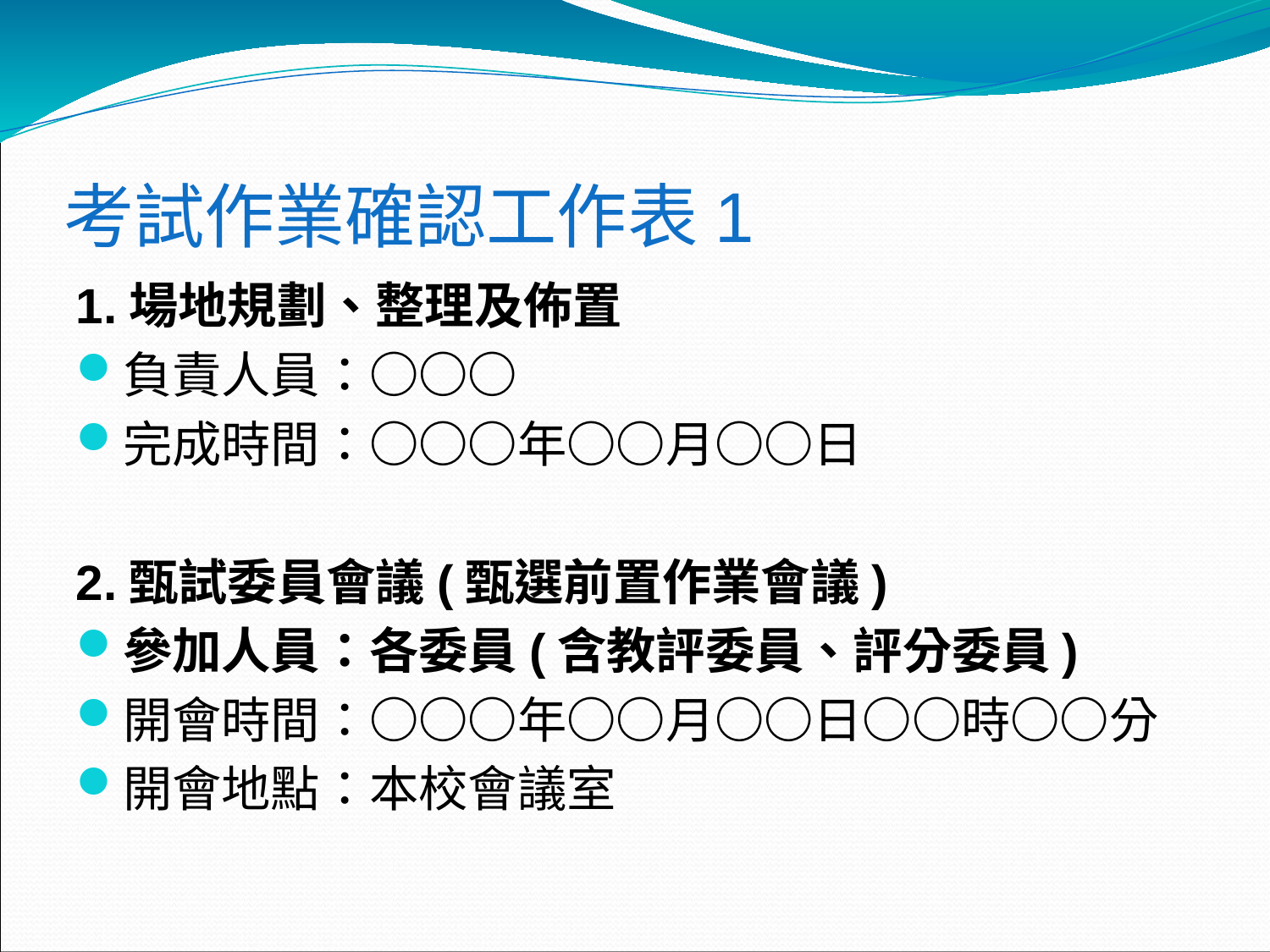

考試作業確認工作表1
1.場地規劃、整理及佈置
負責人員：○○○
完成時間：○○○年○○月○○日

2.甄試委員會議(甄選前置作業會議)
參加人員：各委員(含教評委員、評分委員)
開會時間：○○○年○○月○○日○○時○○分
開會地點：本校會議室